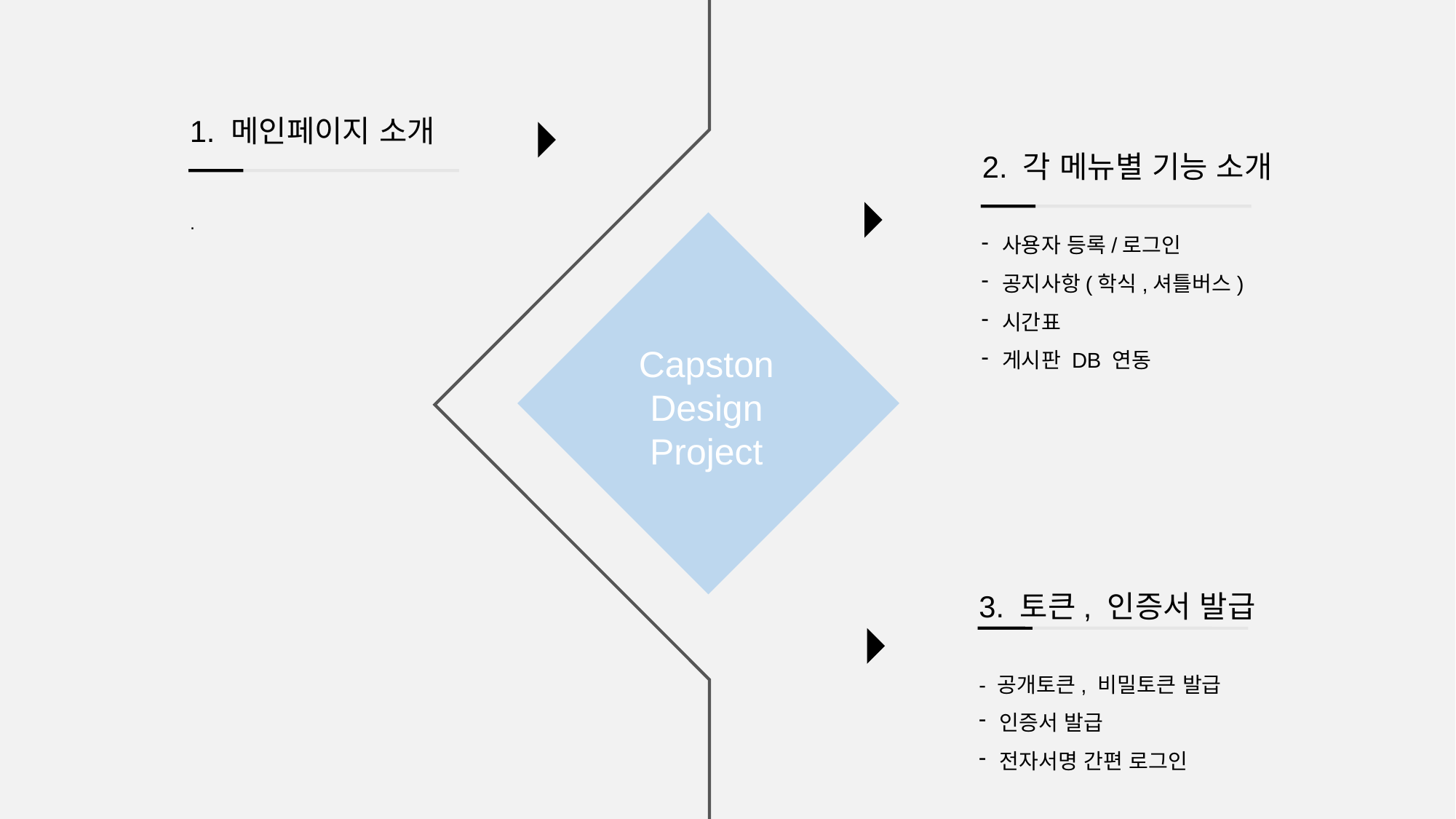

1. 메인페이지 소개

.

2. 각 메뉴별 기능 소개

사용자 등록/로그인
공지사항(학식,셔틀버스)
시간표
게시판 DB 연동

Capston
Design
Project
START
3. 토큰, 인증서 발급

- 공개토큰, 비밀토큰 발급
인증서 발급
전자서명 간편 로그인